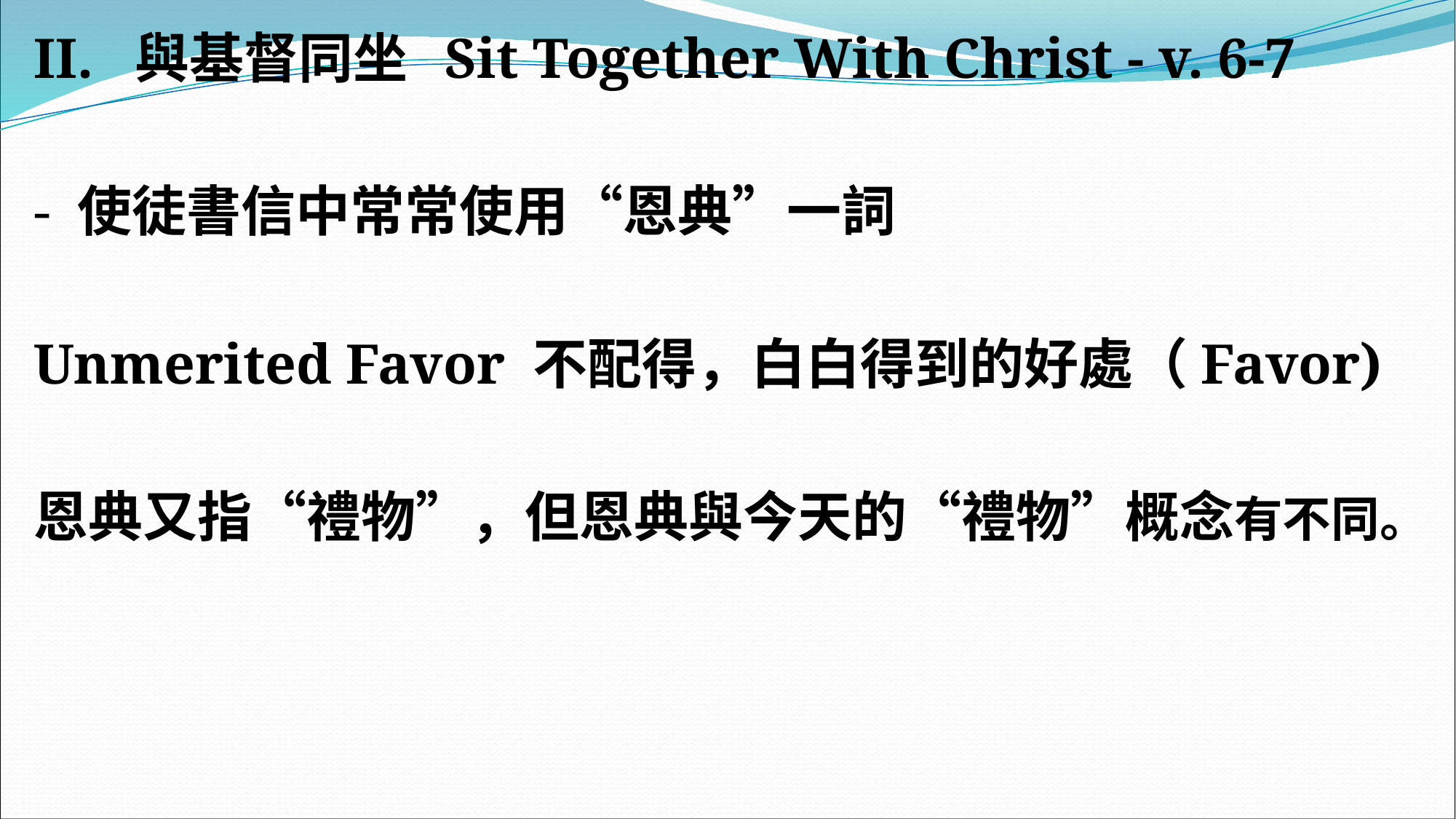

#
II.  與基督同坐  Sit Together With Christ - v. 6-7

- 使徒書信中常常使用“恩典”一詞

Unmerited Favor 不配得，白白得到的好處（Favor)

恩典又指“禮物”，但恩典與今天的“禮物”概念有不同。